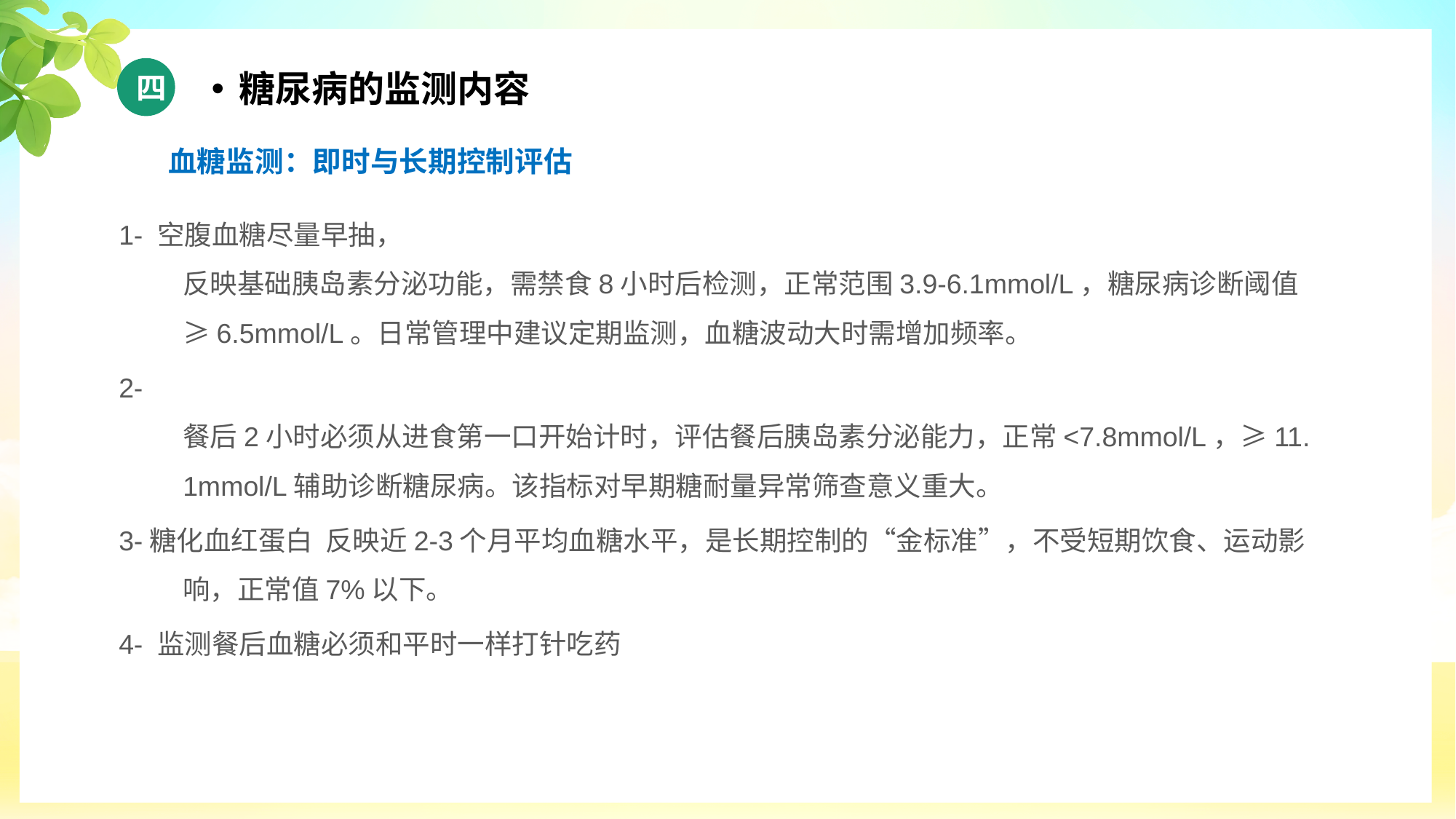

四
糖尿病的监测内容
血糖监测：即时与长期控制评估
1- 空腹血糖尽量早抽， 反映基础胰岛素分泌功能，需禁食8小时后检测，正常范围3.9-6.1mmol/L，糖尿病诊断阈值≥6.5mmol/L。日常管理中建议定期监测，血糖波动大时需增加频率。
2- 餐后2小时必须从进食第一口开始计时，评估餐后胰岛素分泌能力，正常<7.8mmol/L，≥11.1mmol/L辅助诊断糖尿病。该指标对早期糖耐量异常筛查意义重大。
3-糖化血红蛋白  反映近2-3个月平均血糖水平，是长期控制的“金标准”，不受短期饮食、运动影响，正常值7%以下。
4- 监测餐后血糖必须和平时一样打针吃药